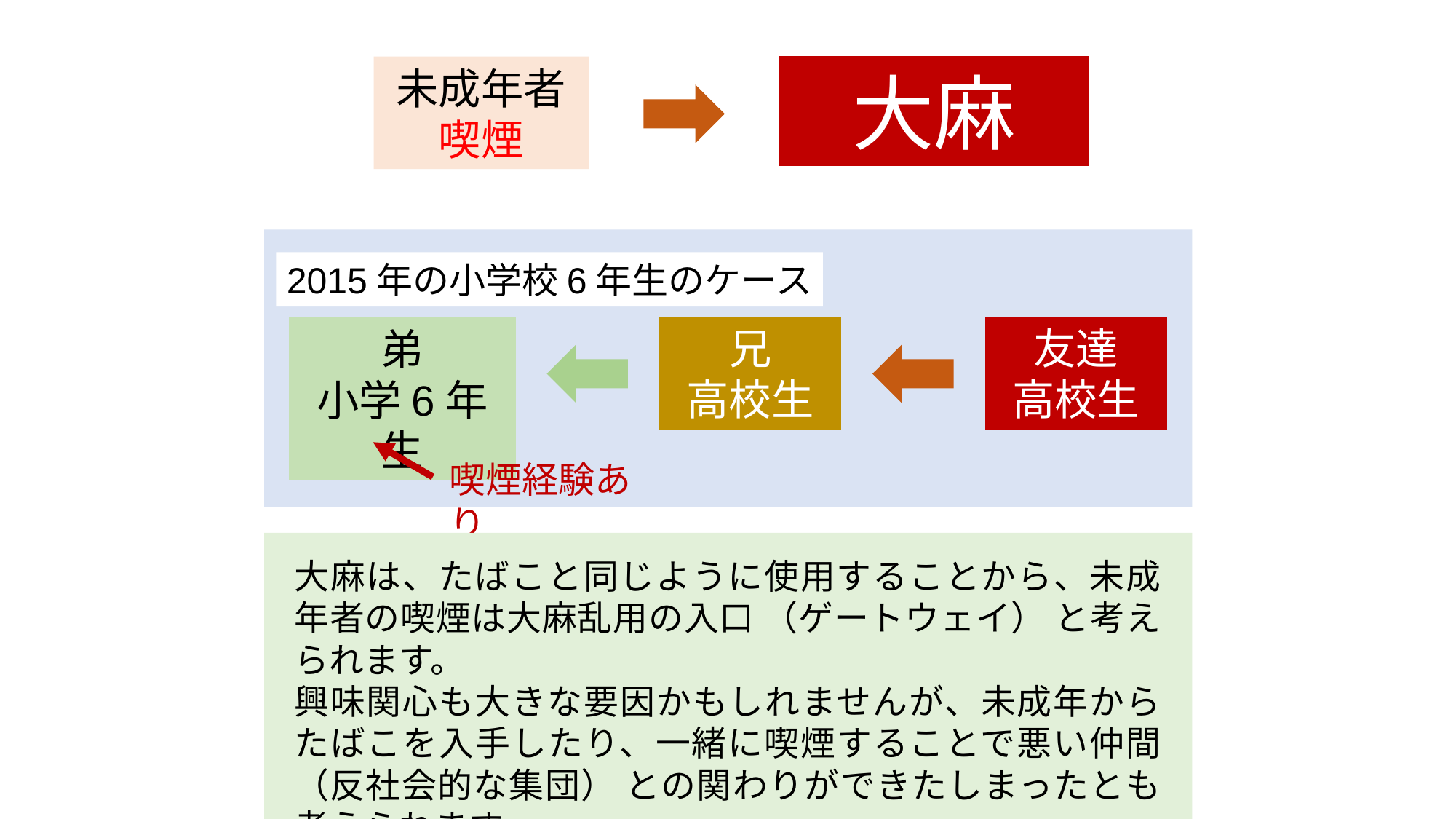

大麻
未成年者
喫煙

2015年の小学校6年生のケース
弟
小学6年生
友達
高校生
兄
高校生

喫煙経験あり
大麻は、たばこと同じように使用することから、未成年者の喫煙は大麻乱用の入口 （ゲートウェイ） と考えられます。
興味関心も大きな要因かもしれませんが、未成年からたばこを入手したり、一緒に喫煙することで悪い仲間 （反社会的な集団） との関わりができたしまったとも考えられます。